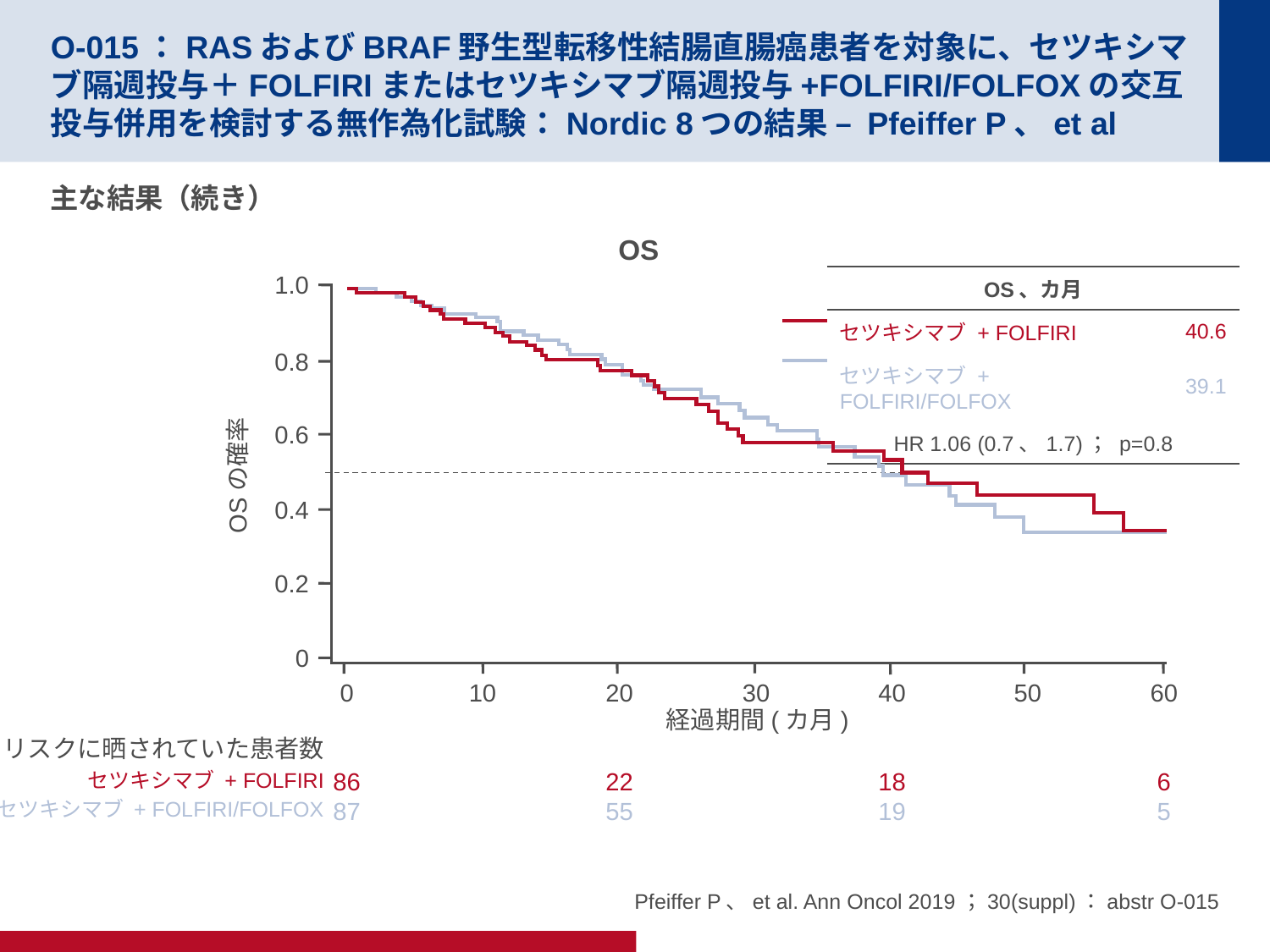

# O-015：RASおよびBRAF野生型転移性結腸直腸癌患者を対象に、セツキシマブ隔週投与＋FOLFIRIまたはセツキシマブ隔週投与+FOLFIRI/FOLFOXの交互投与併用を検討する無作為化試験：Nordic 8つの結果 – Pfeiffer P、et al
主な結果（続き）

OS
1.0

0.8

0.6

OSの確率
0.4

0.2

0

0

86
87

20

22
55

10

30

50

40

18
19
60

6
5
経過期間(カ月)

| OS、カ月 |  |
| --- | --- |
| セツキシマブ + FOLFIRI | 40.6 |
| セツキシマブ + FOLFIRI/FOLFOX | 39.1 |
| HR 1.06 (0.7、1.7)； p=0.8 |  |
リスクに晒されていた患者数
セツキシマブ + FOLFIRI
セツキシマブ + FOLFIRI/FOLFOX
Pfeiffer P、et al. Ann Oncol 2019；30(suppl)：abstr O-015